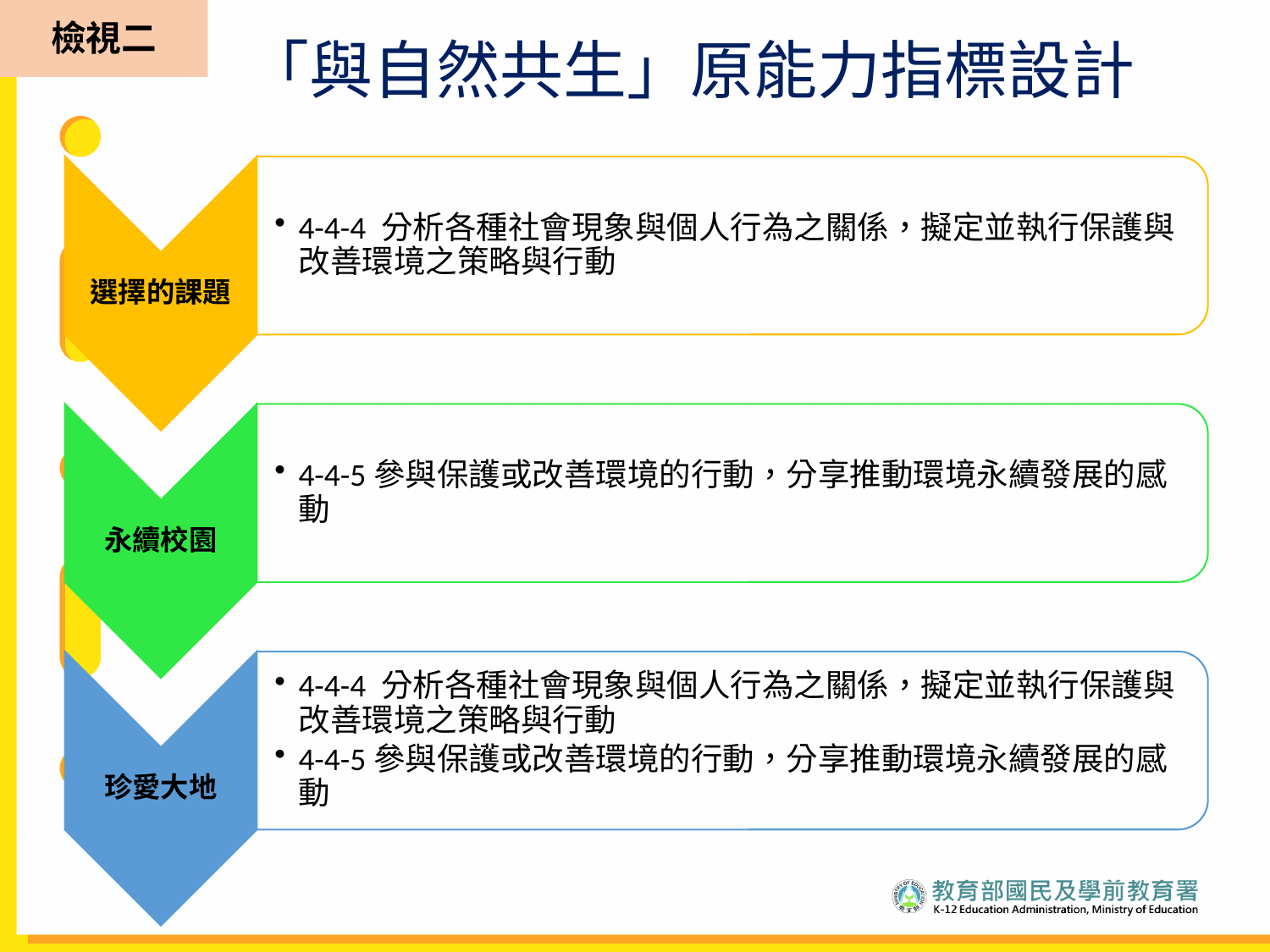

# 「與自然共生」原能力指標設計
檢視二
選擇的課題
4-4-4 分析各種社會現象與個人行為之關係，擬定並執行保護與改善環境之策略與行動
永續校園
4-4-5參與保護或改善環境的行動，分享推動環境永續發展的感動
珍愛大地
4-4-4 分析各種社會現象與個人行為之關係，擬定並執行保護與改善環境之策略與行動
4-4-5參與保護或改善環境的行動，分享推動環境永續發展的感動